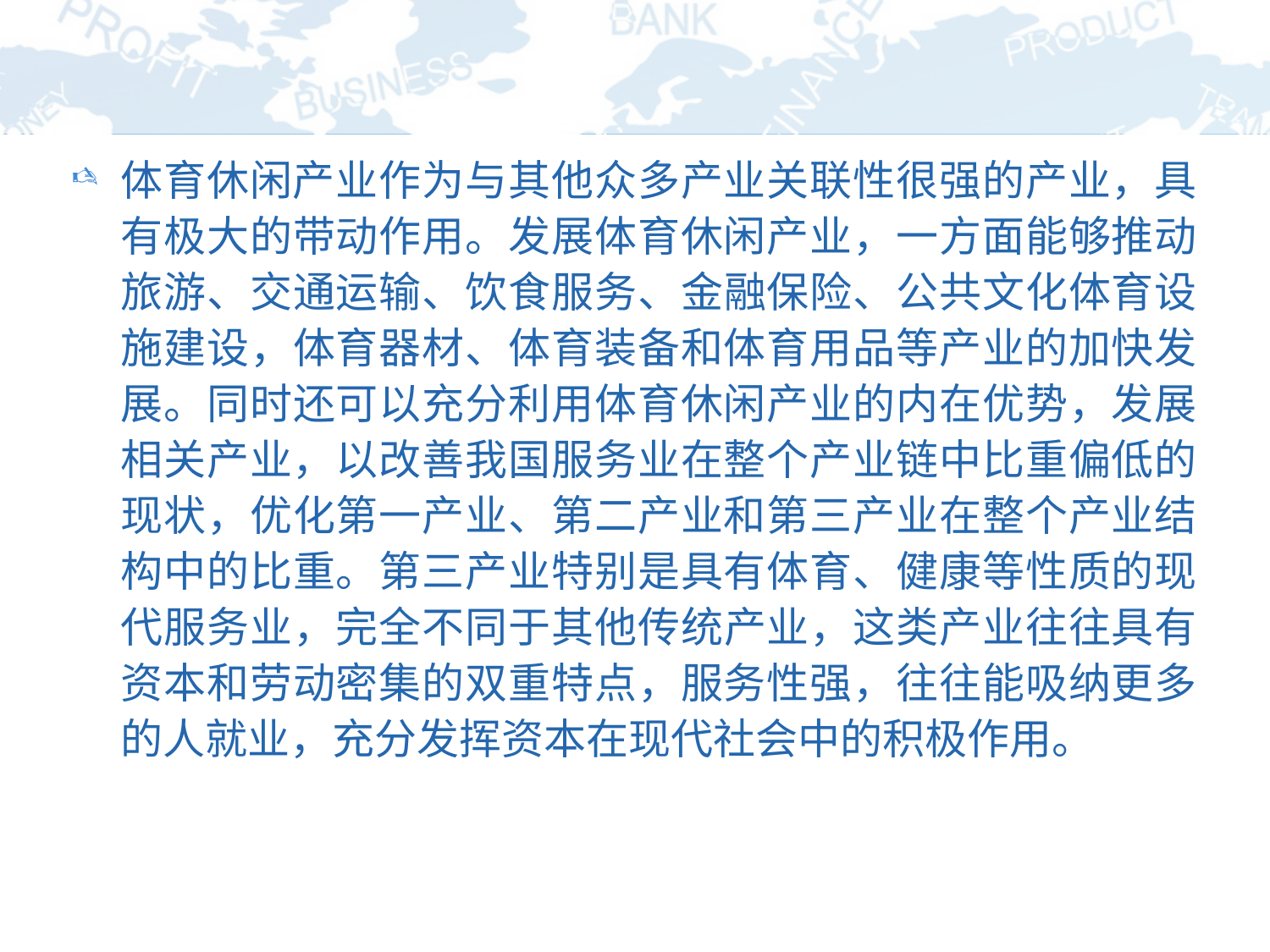

#
体育休闲产业作为与其他众多产业关联性很强的产业，具有极大的带动作用。发展体育休闲产业，一方面能够推动旅游、交通运输、饮食服务、金融保险、公共文化体育设施建设，体育器材、体育装备和体育用品等产业的加快发展。同时还可以充分利用体育休闲产业的内在优势，发展相关产业，以改善我国服务业在整个产业链中比重偏低的现状，优化第一产业、第二产业和第三产业在整个产业结构中的比重。第三产业特别是具有体育、健康等性质的现代服务业，完全不同于其他传统产业，这类产业往往具有资本和劳动密集的双重特点，服务性强，往往能吸纳更多的人就业，充分发挥资本在现代社会中的积极作用。